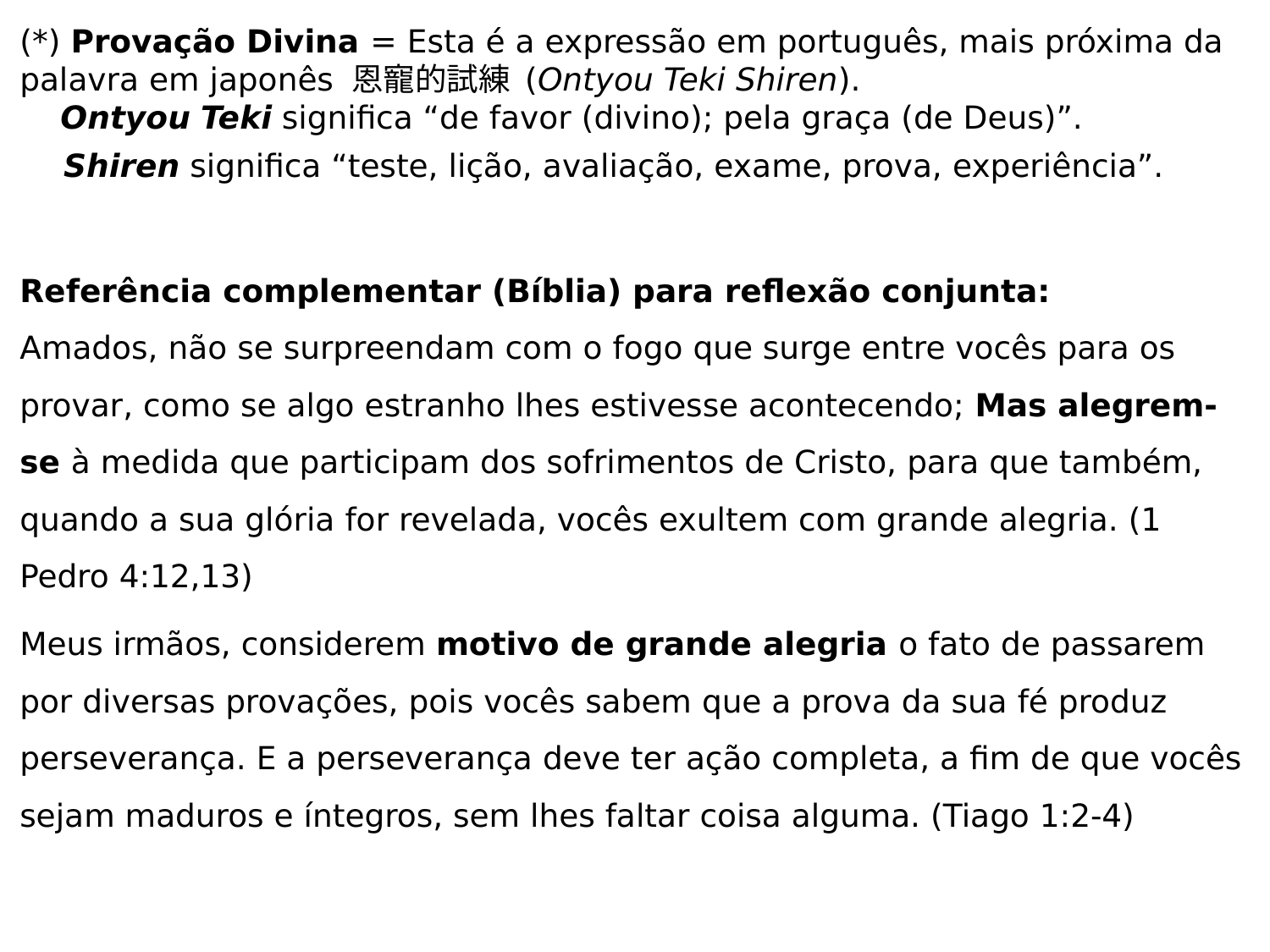

(*) Provação Divina = Esta é a expressão em português, mais próxima da palavra em japonês 恩寵的試練 (Ontyou Teki Shiren).
    Ontyou Teki significa “de favor (divino); pela graça (de Deus)”.
    Shiren significa “teste, lição, avaliação, exame, prova, experiência”.

Referência complementar (Bíblia) para reflexão conjunta:
Amados, não se surpreendam com o fogo que surge entre vocês para os provar, como se algo estranho lhes estivesse acontecendo; Mas alegrem-se à medida que participam dos sofrimentos de Cristo, para que também, quando a sua glória for revelada, vocês exultem com grande alegria. (1 Pedro 4:12,13)
Meus irmãos, considerem motivo de grande alegria o fato de passarem por diversas provações, pois vocês sabem que a prova da sua fé produz perseverança. E a perseverança deve ter ação completa, a fim de que vocês sejam maduros e íntegros, sem lhes faltar coisa alguma. (Tiago 1:2-4)